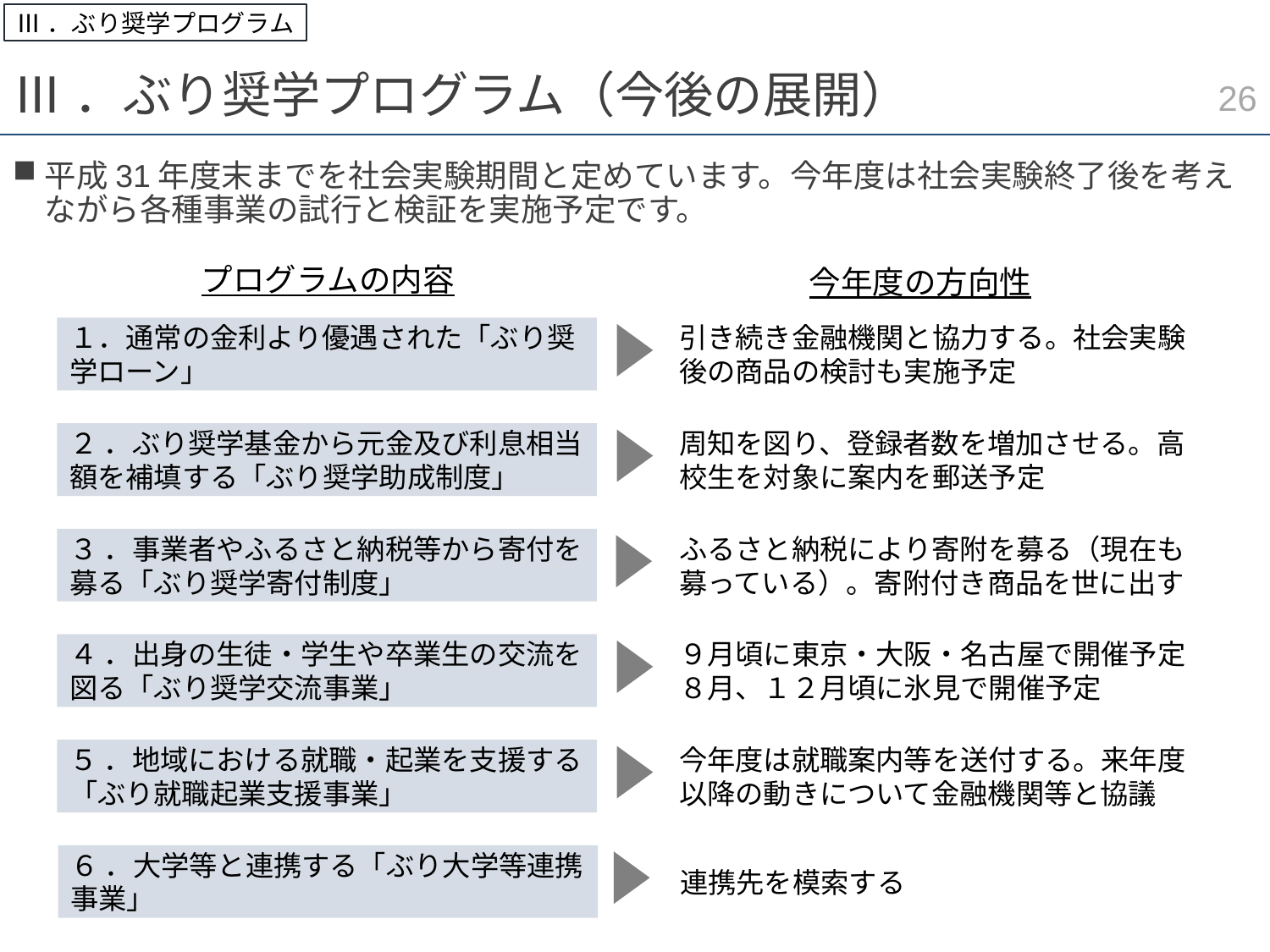

Ⅲ．ぶり奨学プログラム
26
# Ⅲ．ぶり奨学プログラム（今後の展開）
平成31年度末までを社会実験期間と定めています。今年度は社会実験終了後を考えながら各種事業の試行と検証を実施予定です。
プログラムの内容
今年度の方向性
１．通常の金利より優遇された「ぶり奨学ローン」
引き続き金融機関と協力する。社会実験後の商品の検討も実施予定

２ ．ぶり奨学基金から元金及び利息相当額を補填する「ぶり奨学助成制度」
周知を図り、登録者数を増加させる。高校生を対象に案内を郵送予定

３ ．事業者やふるさと納税等から寄付を募る「ぶり奨学寄付制度」
ふるさと納税により寄附を募る（現在も募っている）。寄附付き商品を世に出す

４ ．出身の生徒・学生や卒業生の交流を図る「ぶり奨学交流事業」
９月頃に東京・大阪・名古屋で開催予定
８月、１２月頃に氷見で開催予定

５ ．地域における就職・起業を支援する「ぶり就職起業支援事業」
今年度は就職案内等を送付する。来年度以降の動きについて金融機関等と協議

６ ．大学等と連携する「ぶり大学等連携事業」
連携先を模索する